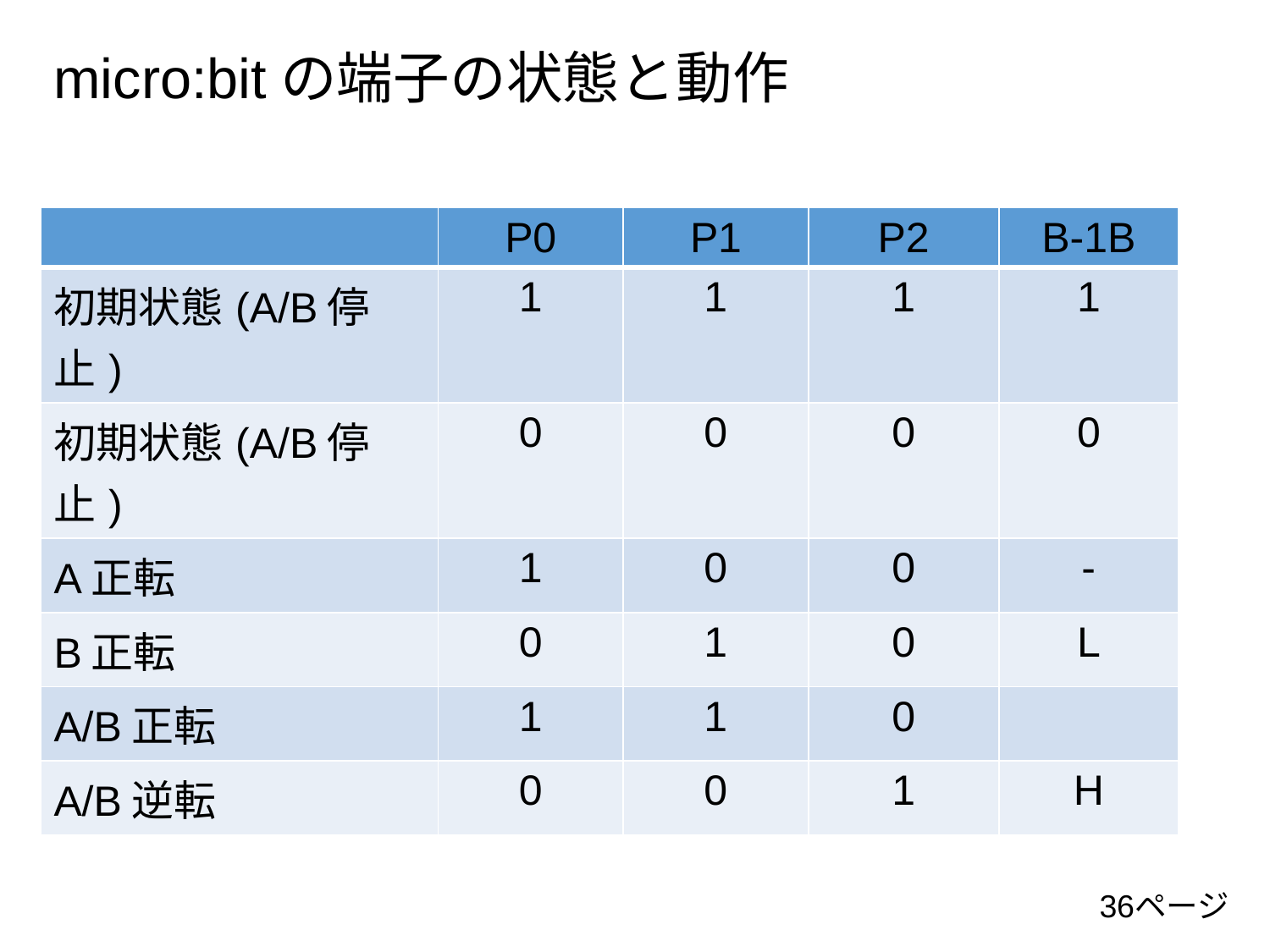

# micro:bitの端子の状態と動作
|  | P0 | P1 | P2 | B-1B |
| --- | --- | --- | --- | --- |
| 初期状態(A/B停止) | 1 | 1 | 1 | 1 |
| 初期状態(A/B停止) | 0 | 0 | 0 | 0 |
| A正転 | 1 | 0 | 0 | - |
| B正転 | 0 | 1 | 0 | L |
| A/B正転 | 1 | 1 | 0 |  |
| A/B逆転 | 0 | 0 | 1 | H |
36ページ